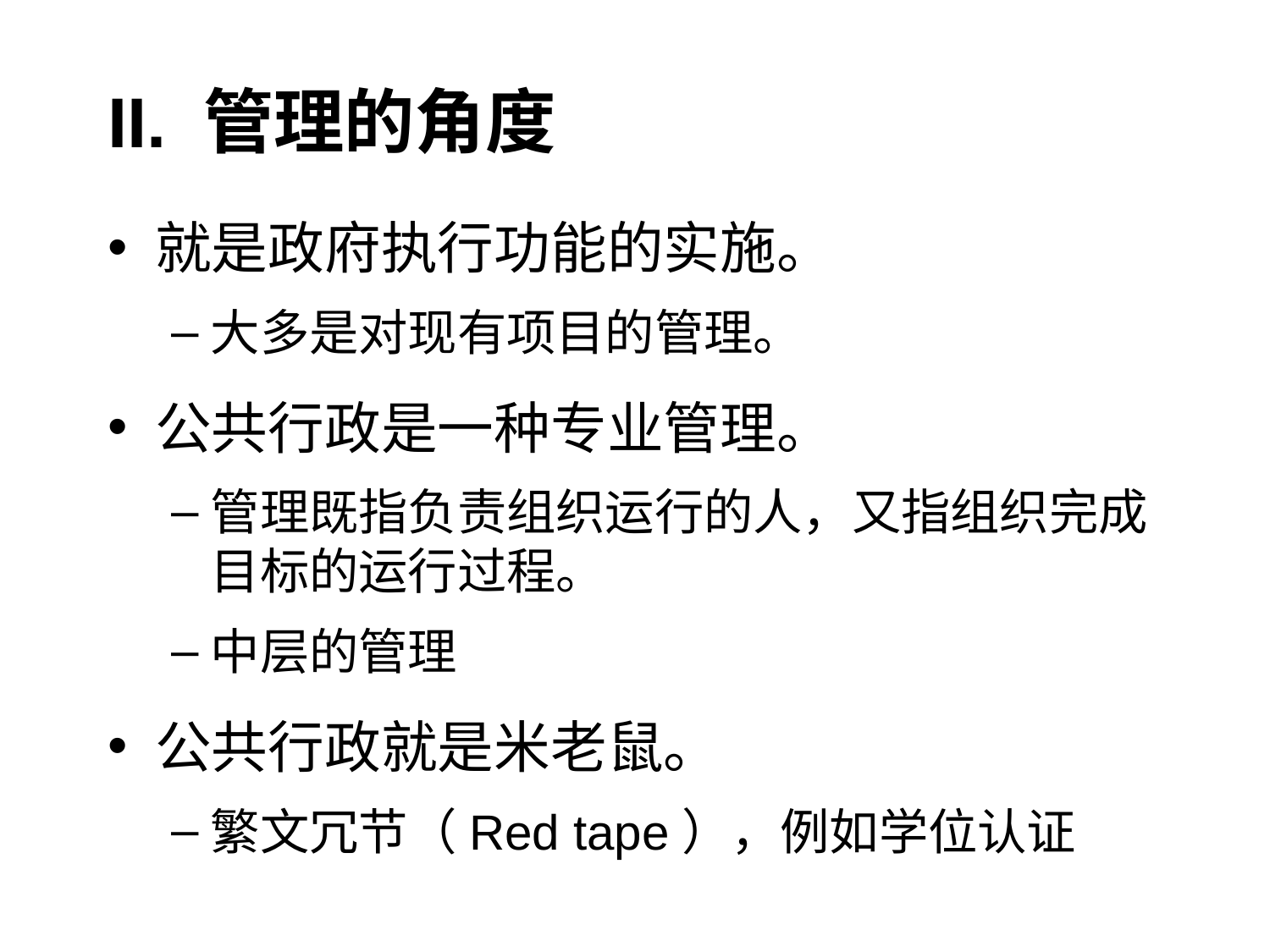

II. 管理的角度
就是政府执行功能的实施。
大多是对现有项目的管理。
公共行政是一种专业管理。
管理既指负责组织运行的人，又指组织完成目标的运行过程。
中层的管理
公共行政就是米老鼠。
繁文冗节（Red tape），例如学位认证